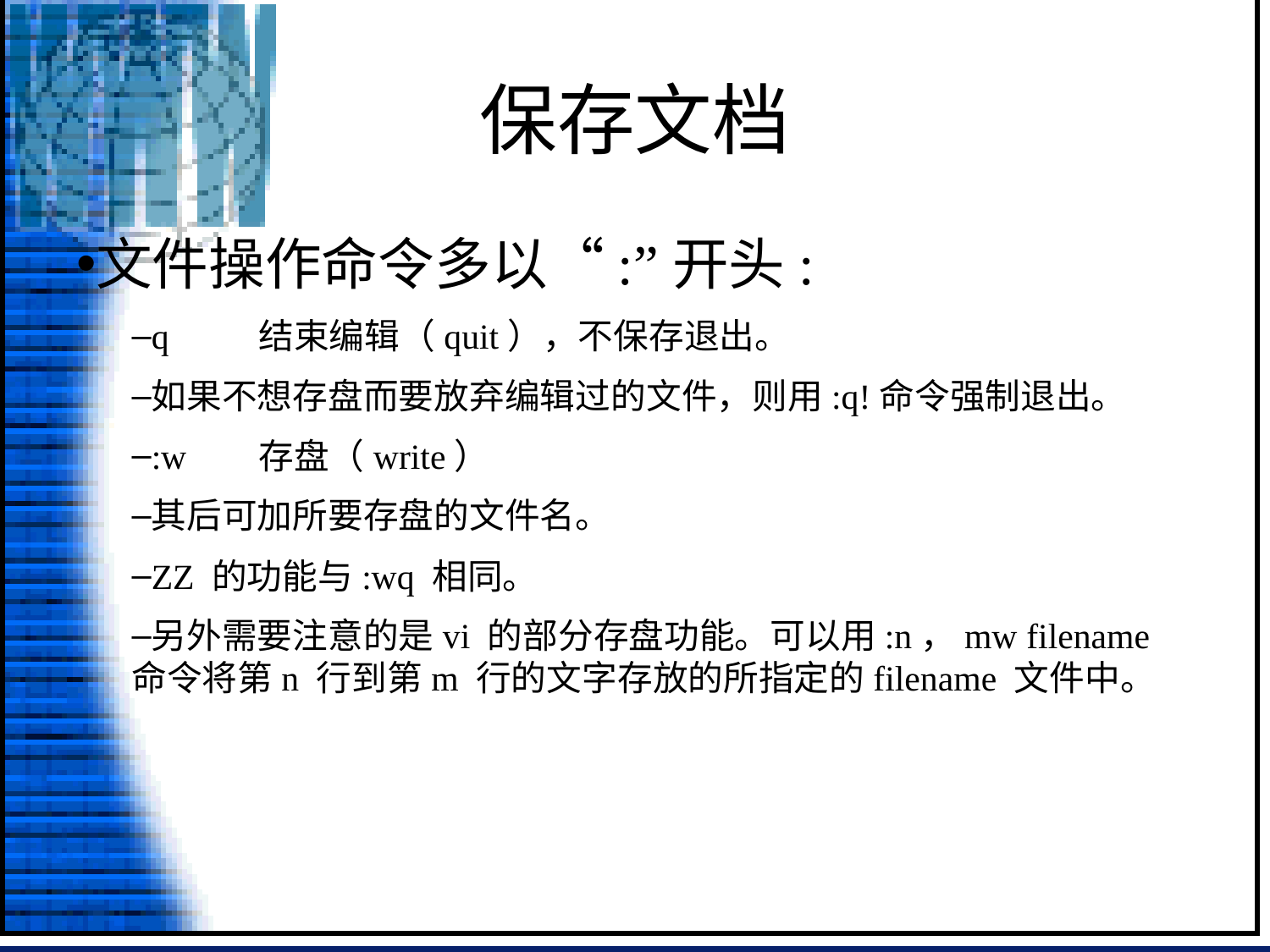

# 保存文档
文件操作命令多以“:”开头:
q 	结束编辑（quit），不保存退出。
如果不想存盘而要放弃编辑过的文件，则用:q!命令强制退出。
:w 	存盘（write）
其后可加所要存盘的文件名。
ZZ 的功能与:wq 相同。
另外需要注意的是vi 的部分存盘功能。可以用:n，mw filename 命令将第n 行到第m 行的文字存放的所指定的filename 文件中。